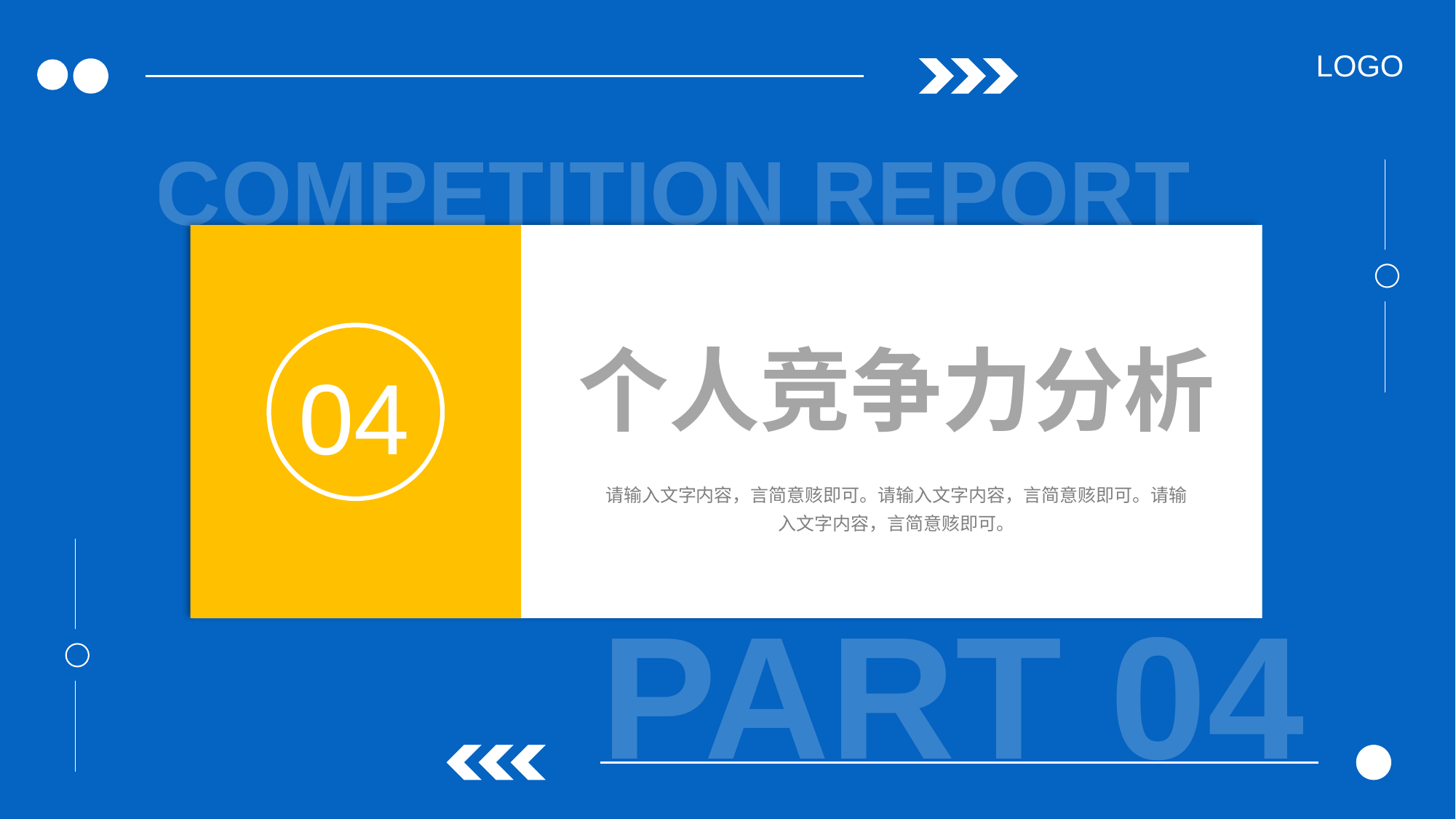

LOGO

COMPETITION REPORT

04
个人竞争力分析
请输入文字内容，言简意赅即可。请输入文字内容，言简意赅即可。请输入文字内容，言简意赅即可。
PART 04